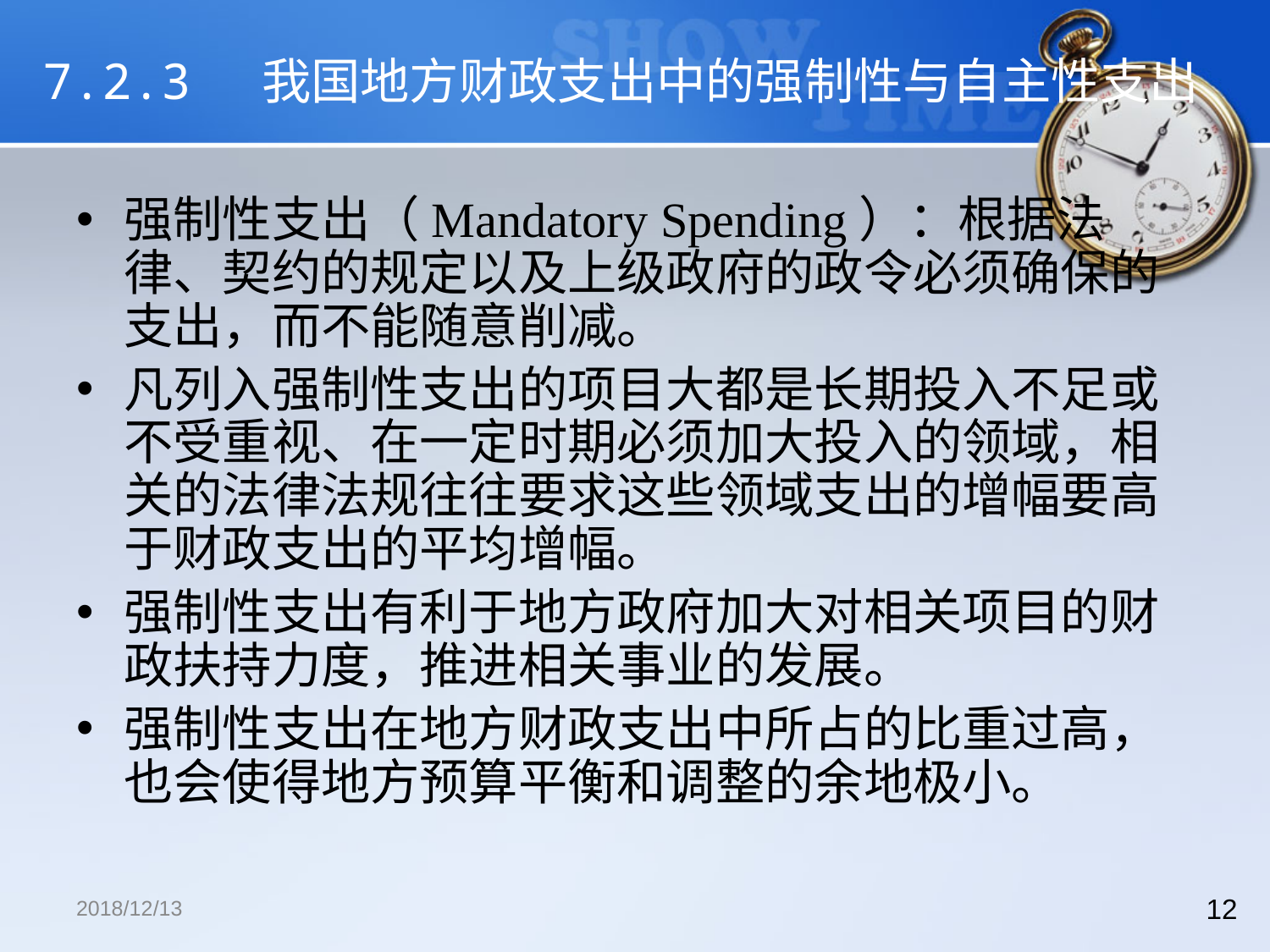

# 7.2.3  我国地方财政支出中的强制性与自主性支出
强制性支出（Mandatory Spending）：根据法律、契约的规定以及上级政府的政令必须确保的支出，而不能随意削减。
凡列入强制性支出的项目大都是长期投入不足或不受重视、在一定时期必须加大投入的领域，相关的法律法规往往要求这些领域支出的增幅要高于财政支出的平均增幅。
强制性支出有利于地方政府加大对相关项目的财政扶持力度，推进相关事业的发展。
强制性支出在地方财政支出中所占的比重过高，也会使得地方预算平衡和调整的余地极小。
2018/12/13
12